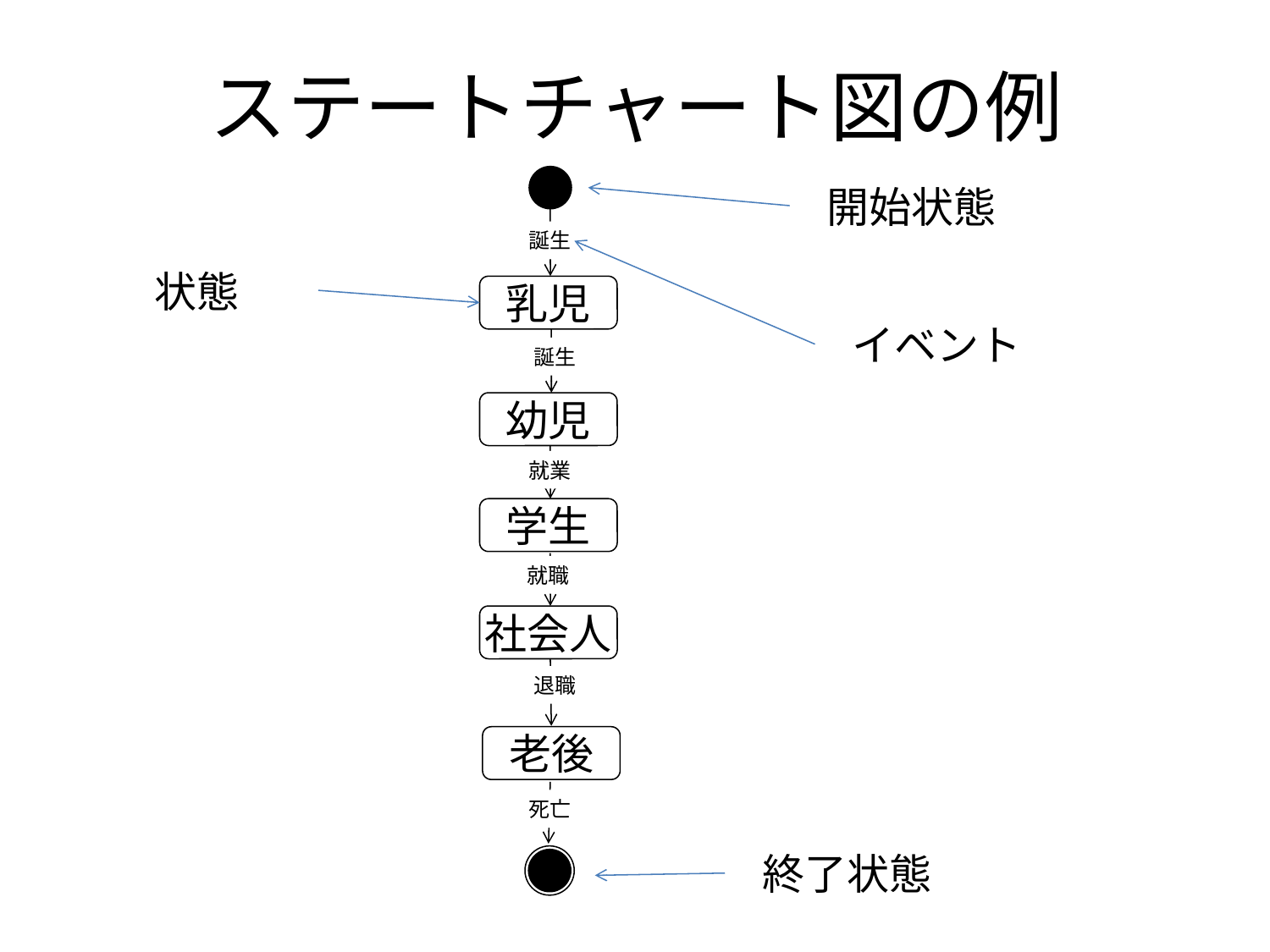

# ステートチャート図の例

開始状態

誕生
状態
乳児
イベント

誕生
幼児

就業
学生

就職
社会人

退職
老後

死亡
終了状態